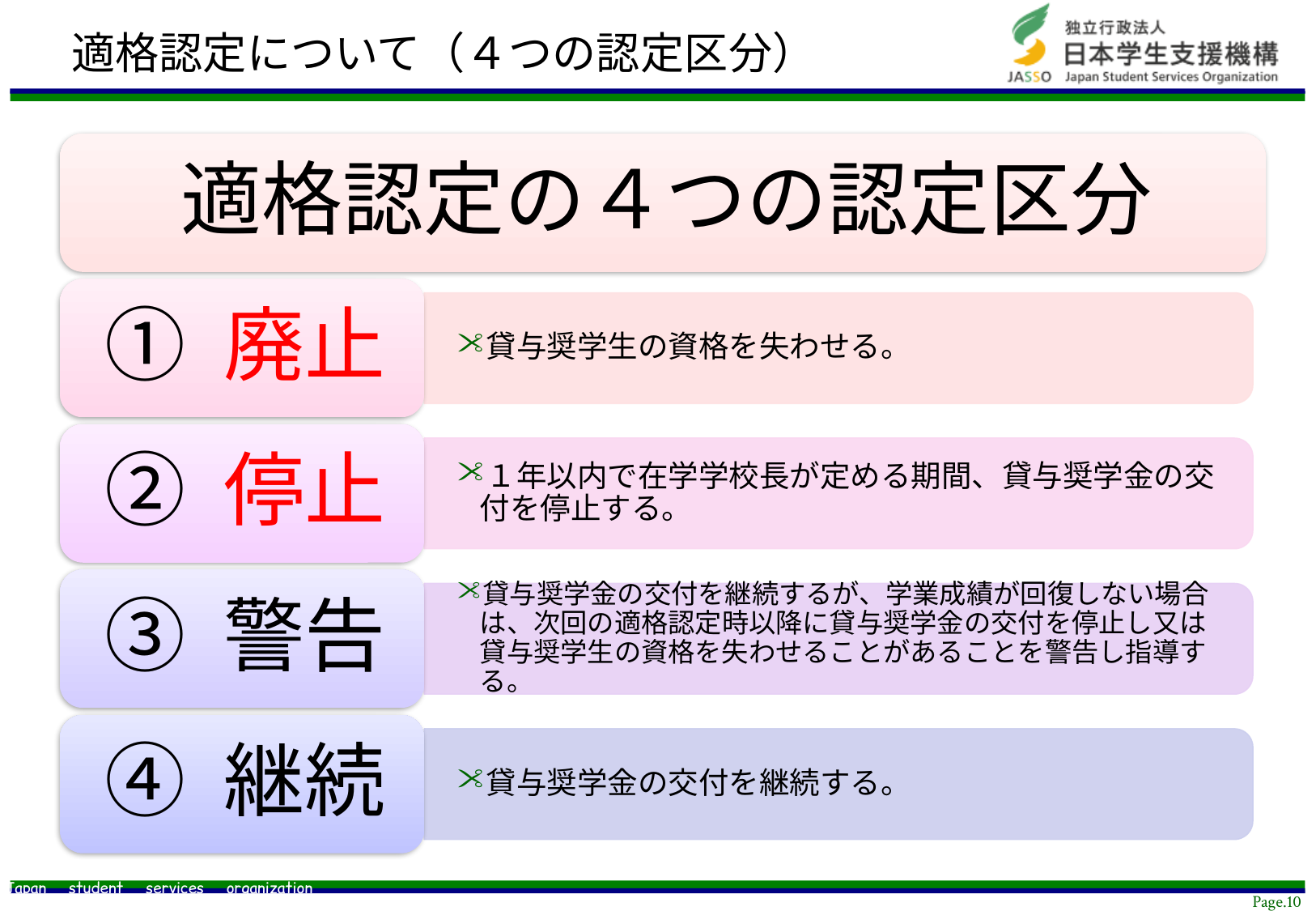

適格認定について（４つの認定区分）
適格認定の４つの認定区分
貸与奨学生の資格を失わせる。
① 廃止
１年以内で在学学校長が定める期間、貸与奨学金の交付を停止する。
② 停止
貸与奨学金の交付を継続するが、学業成績が回復しない場合は、次回の適格認定時以降に貸与奨学金の交付を停止し又は貸与奨学生の資格を失わせることがあることを警告し指導する。
③ 警告
貸与奨学金の交付を継続する。
④ 継続